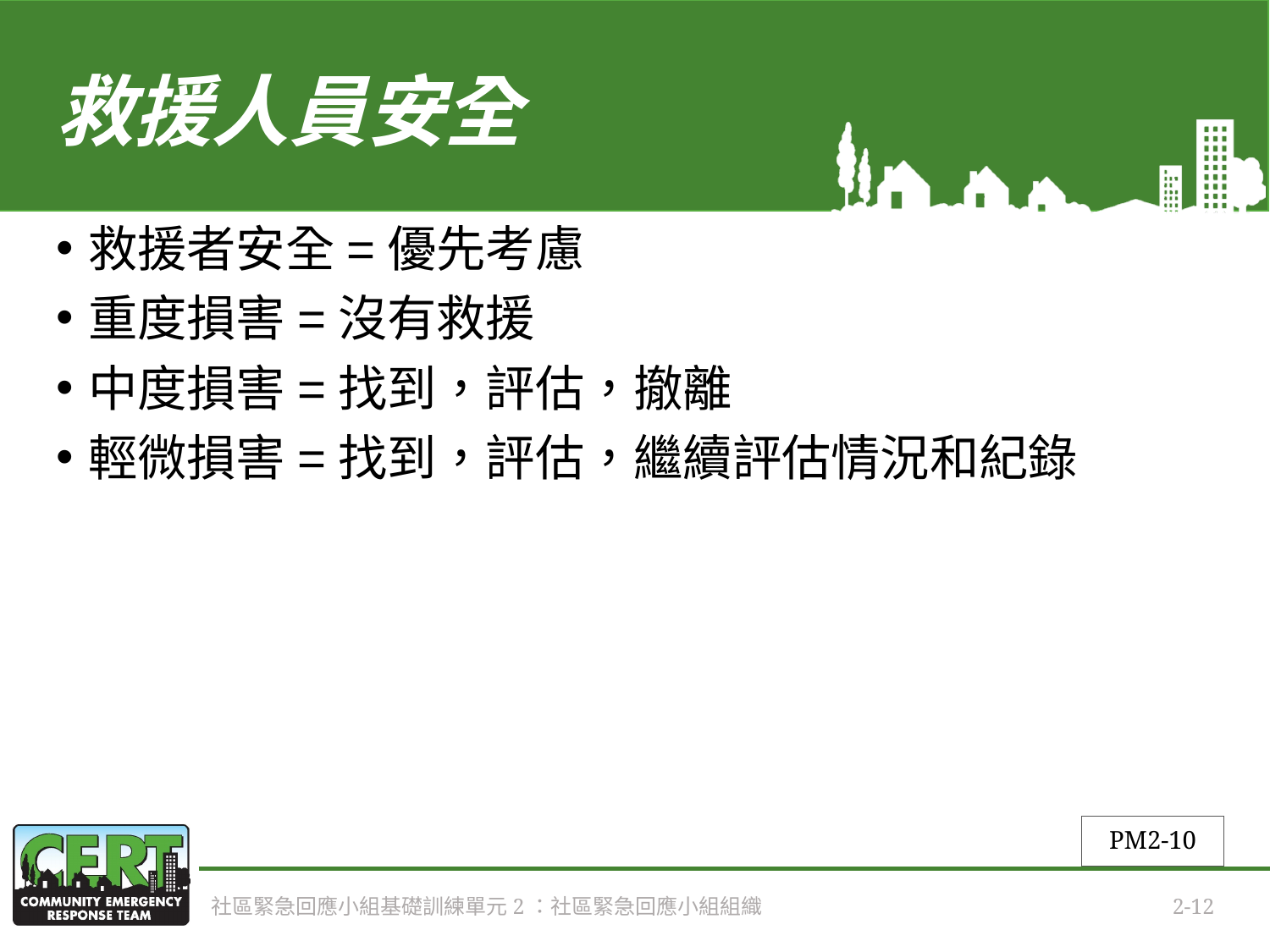

# 救援人員安全
救援者安全=優先考慮
重度損害=沒有救援
中度損害=找到，評估，撤離
輕微損害=找到，評估，繼續評估情況和紀錄
PM2-10
社區緊急回應小組基礎訓練單元2：社區緊急回應小組組織
2-12